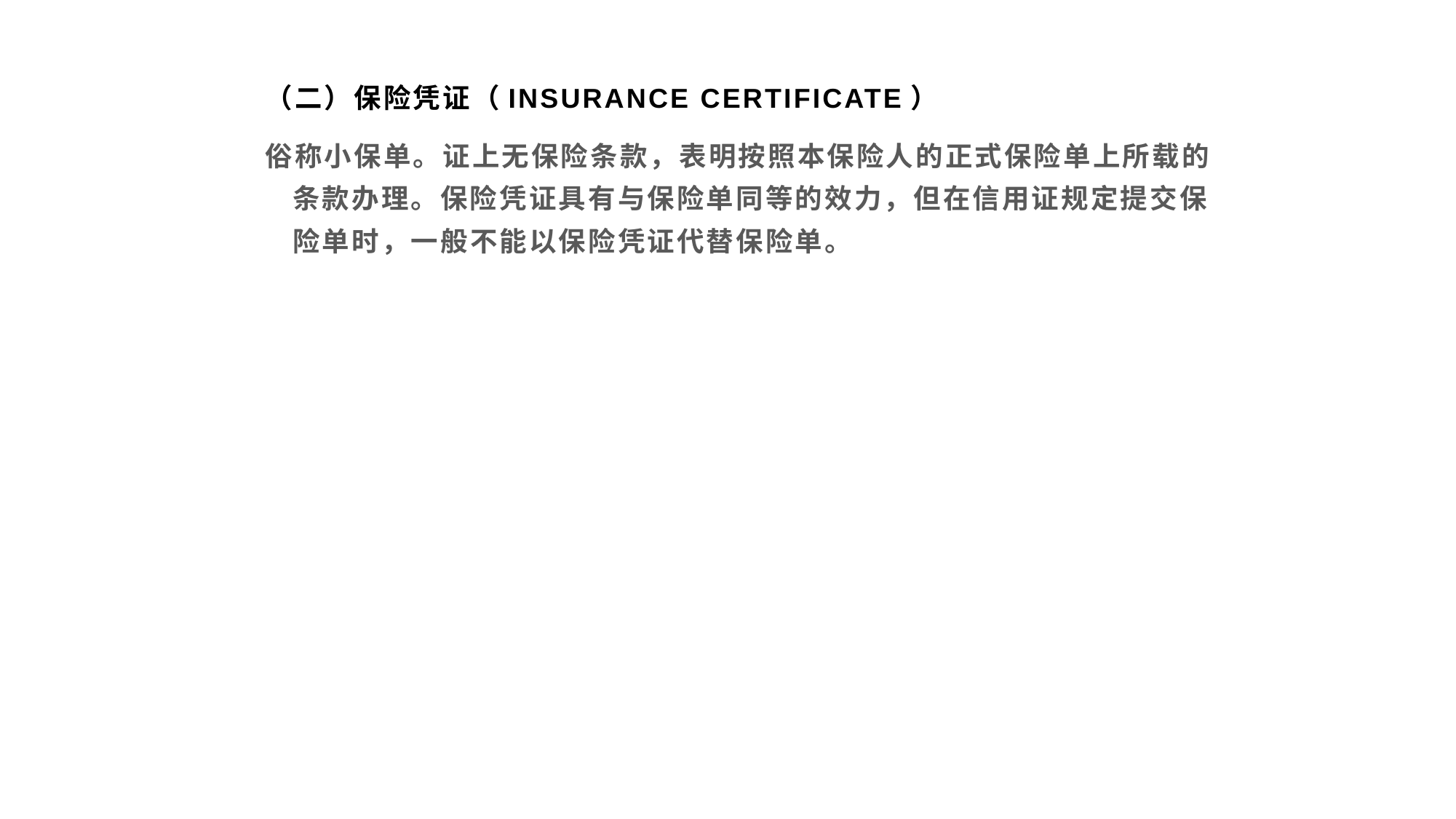

（二）保险凭证（INSURANCE CERTIFICATE）
俗称小保单。证上无保险条款，表明按照本保险人的正式保险单上所载的条款办理。保险凭证具有与保险单同等的效力，但在信用证规定提交保险单时，一般不能以保险凭证代替保险单。